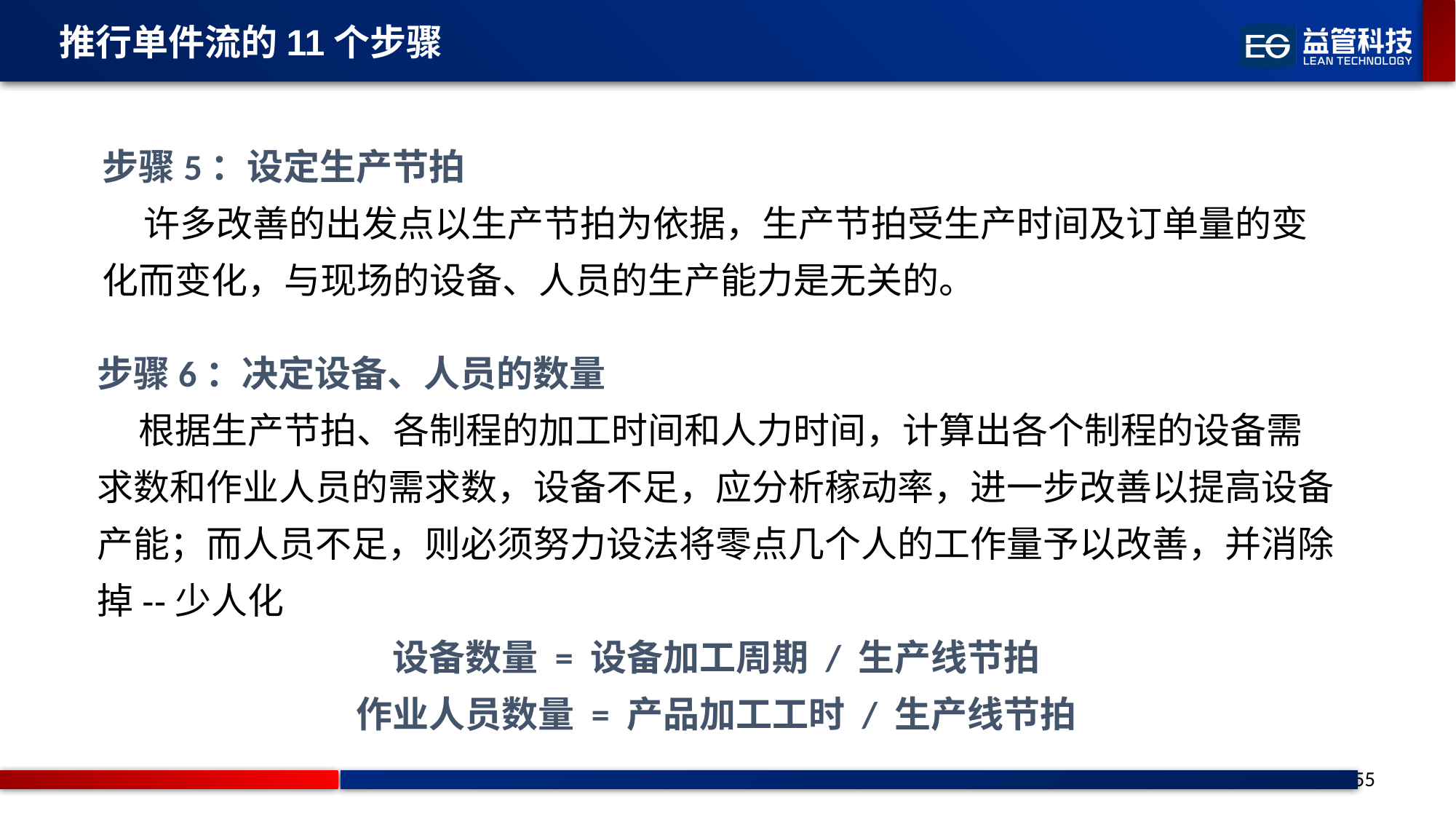

推行单件流的11个步骤
步骤5：设定生产节拍
    许多改善的出发点以生产节拍为依据，生产节拍受生产时间及订单量的变化而变化，与现场的设备、人员的生产能力是无关的。
步骤6：决定设备、人员的数量
    根据生产节拍、各制程的加工时间和人力时间，计算出各个制程的设备需求数和作业人员的需求数，设备不足，应分析稼动率，进一步改善以提高设备产能；而人员不足，则必须努力设法将零点几个人的工作量予以改善，并消除掉--少人化
设备数量 = 设备加工周期 / 生产线节拍
作业人员数量 = 产品加工工时 / 生产线节拍